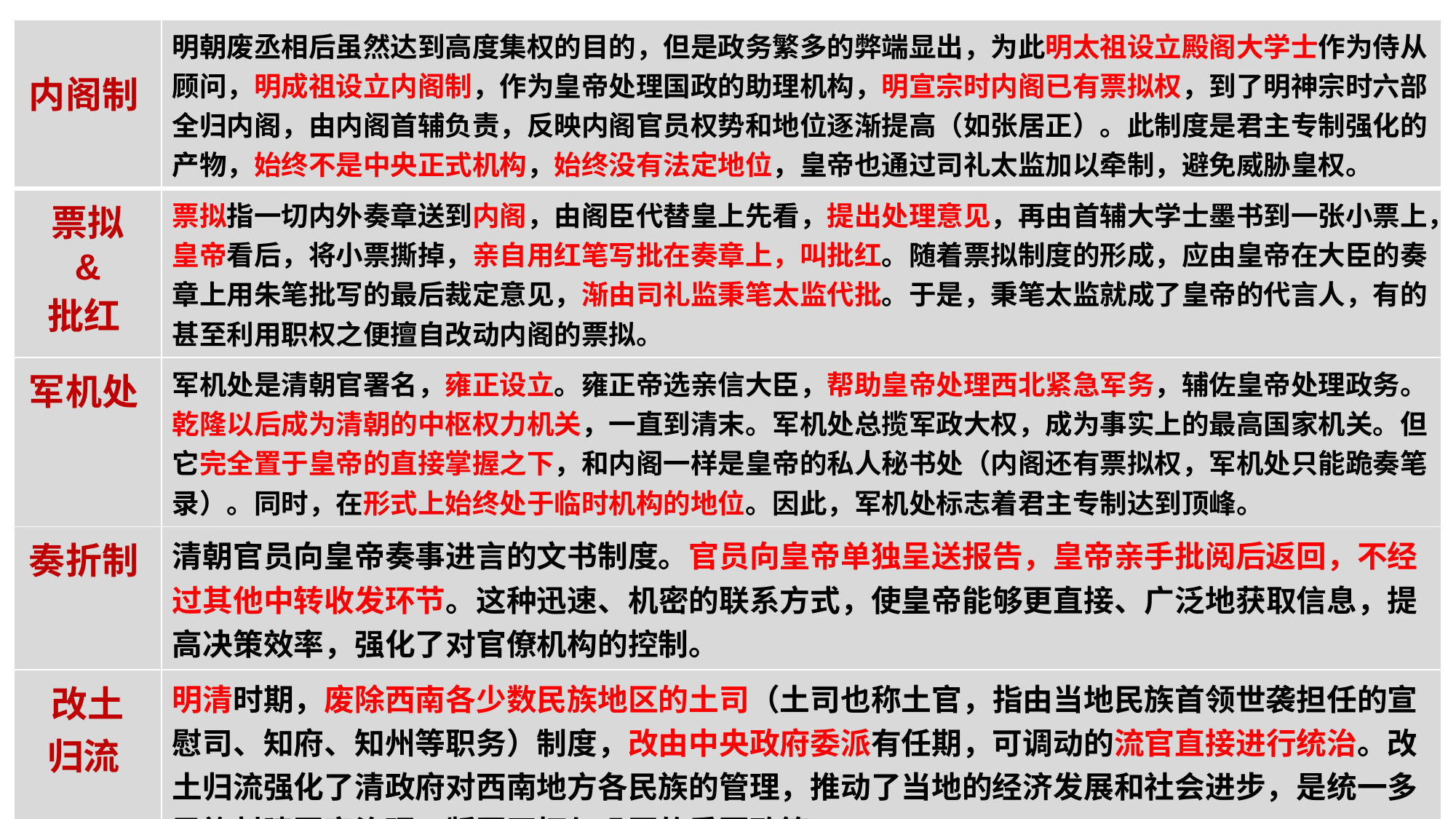

| 内阁制 | 明朝废丞相后虽然达到高度集权的目的，但是政务繁多的弊端显出，为此明太祖设立殿阁大学士作为侍从顾问，明成祖设立内阁制，作为皇帝处理国政的助理机构，明宣宗时内阁已有票拟权，到了明神宗时六部全归内阁，由内阁首辅负责，反映内阁官员权势和地位逐渐提高（如张居正）。此制度是君主专制强化的产物，始终不是中央正式机构，始终没有法定地位，皇帝也通过司礼太监加以牵制，避免威胁皇权。 |
| --- | --- |
| 票拟 & 批红 | 票拟指一切内外奏章送到内阁，由阁臣代替皇上先看，提出处理意见，再由首辅大学士墨书到一张小票上，皇帝看后，将小票撕掉，亲自用红笔写批在奏章上，叫批红。随着票拟制度的形成，应由皇帝在大臣的奏章上用朱笔批写的最后裁定意见，渐由司礼监秉笔太监代批。于是，秉笔太监就成了皇帝的代言人，有的甚至利用职权之便擅自改动内阁的票拟。 |
| 军机处 | 军机处是清朝官署名，雍正设立。雍正帝选亲信大臣，帮助皇帝处理西北紧急军务，辅佐皇帝处理政务。乾隆以后成为清朝的中枢权力机关，一直到清末。军机处总揽军政大权，成为事实上的最高国家机关。但它完全置于皇帝的直接掌握之下，和内阁一样是皇帝的私人秘书处（内阁还有票拟权，军机处只能跪奏笔录）。同时，在形式上始终处于临时机构的地位。因此，军机处标志着君主专制达到顶峰。 |
| 奏折制 | 清朝官员向皇帝奏事进言的文书制度。官员向皇帝单独呈送报告，皇帝亲手批阅后返回，不经过其他中转收发环节。这种迅速、机密的联系方式，使皇帝能够更直接、广泛地获取信息，提高决策效率，强化了对官僚机构的控制。 |
| 改土 归流 | 明清时期，废除西南各少数民族地区的土司（土司也称土官，指由当地民族首领世袭担任的宣慰司、知府、知州等职务）制度，改由中央政府委派有任期，可调动的流官直接进行统治。改土归流强化了清政府对西南地方各民族的管理，推动了当地的经济发展和社会进步，是统一多民族封建国家治理、版图开拓与巩固的重要政策。 |